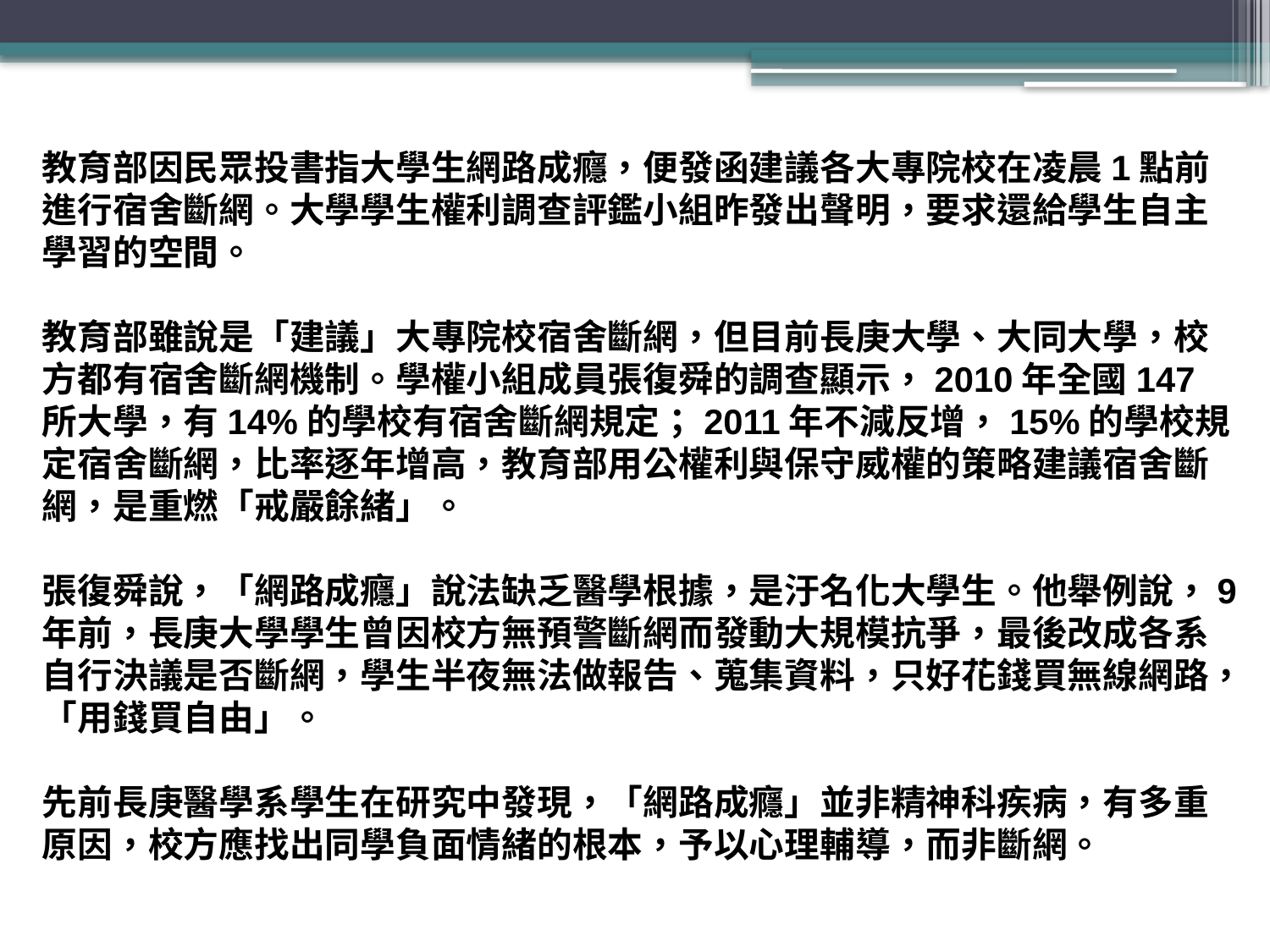

教育部因民眾投書指大學生網路成癮，便發函建議各大專院校在凌晨1點前進行宿舍斷網。大學學生權利調查評鑑小組昨發出聲明，要求還給學生自主學習的空間。

教育部雖說是「建議」大專院校宿舍斷網，但目前長庚大學、大同大學，校方都有宿舍斷網機制。學權小組成員張復舜的調查顯示，2010年全國147所大學，有14%的學校有宿舍斷網規定；2011年不減反增，15%的學校規定宿舍斷網，比率逐年增高，教育部用公權利與保守威權的策略建議宿舍斷網，是重燃「戒嚴餘緒」。

張復舜說，「網路成癮」說法缺乏醫學根據，是汙名化大學生。他舉例說，9年前，長庚大學學生曾因校方無預警斷網而發動大規模抗爭，最後改成各系自行決議是否斷網，學生半夜無法做報告、蒐集資料，只好花錢買無線網路，「用錢買自由」。

先前長庚醫學系學生在研究中發現，「網路成癮」並非精神科疾病，有多重原因，校方應找出同學負面情緒的根本，予以心理輔導，而非斷網。